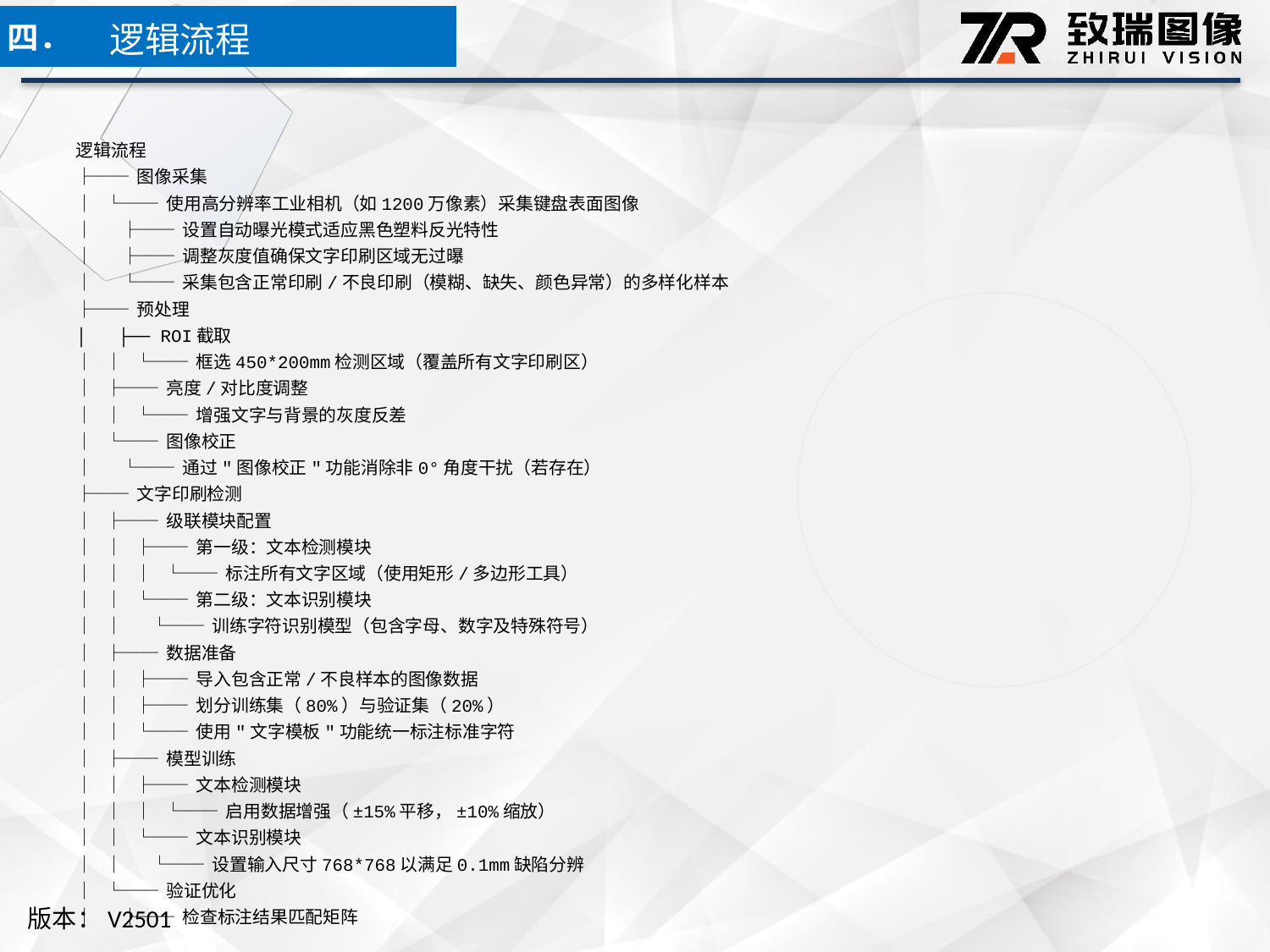

逻辑流程
四．

逻辑流程
├── 图像采集
│   └── 使用高分辨率工业相机（如1200万像素）采集键盘表面图像
│       ├── 设置自动曝光模式适应黑色塑料反光特性
│       ├── 调整灰度值确保文字印刷区域无过曝
│       └── 采集包含正常印刷/不良印刷（模糊、缺失、颜色异常）的多样化样本
├── 预处理
│   ├── ROI截取
│   │   └── 框选450*200mm检测区域（覆盖所有文字印刷区）
│   ├── 亮度/对比度调整
│   │   └── 增强文字与背景的灰度反差
│   └── 图像校正
│       └── 通过"图像校正"功能消除非0°角度干扰（若存在）
├── 文字印刷检测
│   ├── 级联模块配置
│   │   ├── 第一级：文本检测模块
│   │   │   └── 标注所有文字区域（使用矩形/多边形工具）
│   │   └── 第二级：文本识别模块
│   │       └── 训练字符识别模型（包含字母、数字及特殊符号）
│   ├── 数据准备
│   │   ├── 导入包含正常/不良样本的图像数据
│   │   ├── 划分训练集（80%）与验证集（20%）
│   │   └── 使用"文字模板"功能统一标注标准字符
│   ├── 模型训练
│   │   ├── 文本检测模块
│   │   │   └── 启用数据增强（±15%平移，±10%缩放）
│   │   └── 文本识别模块
│   │       └── 设置输入尺寸768*768以满足0.1mm缺陷分辨
│   └── 验证优化
│       ├── 检查标注结果匹配矩阵